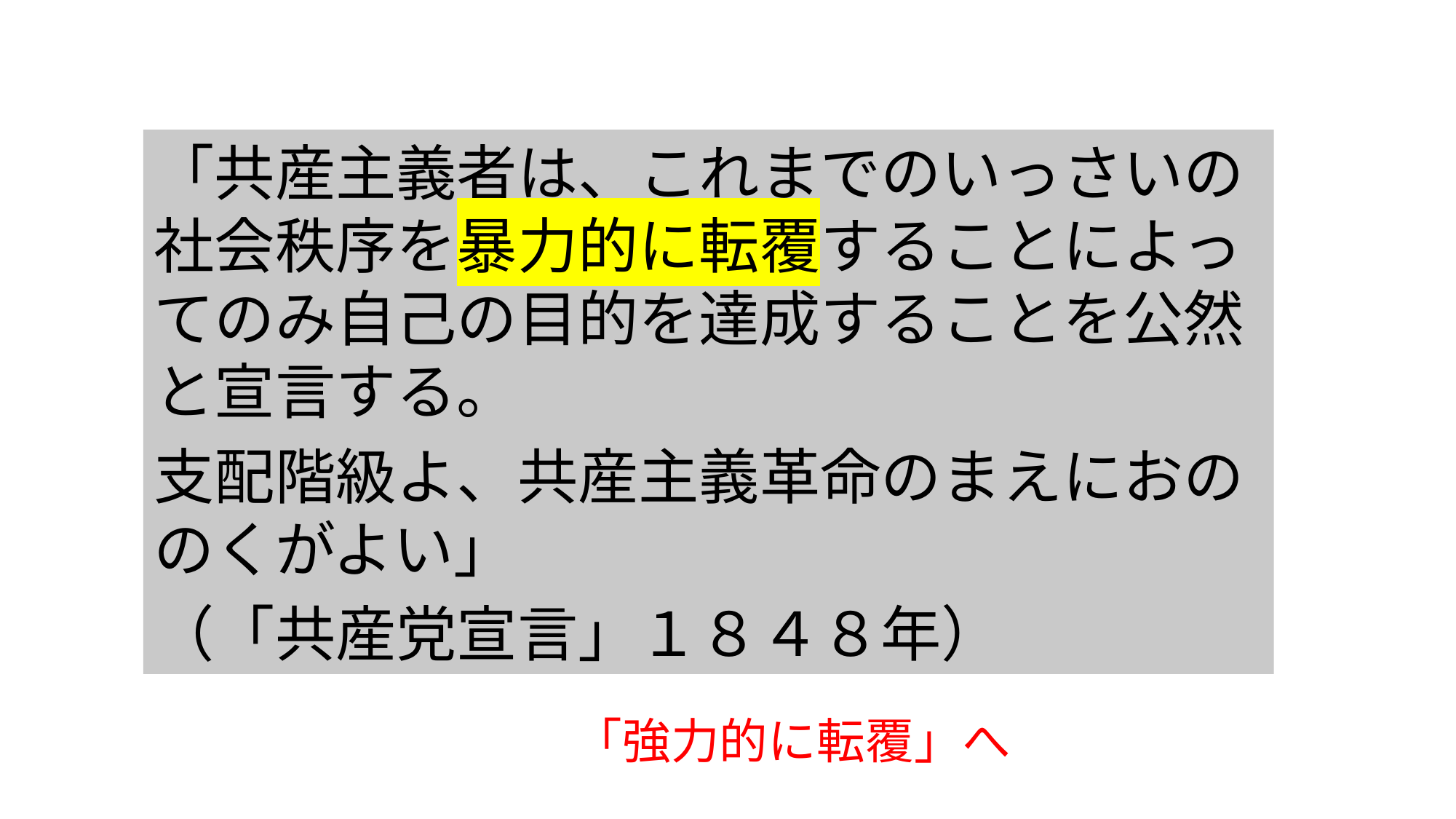

「共産主義者は、これまでのいっさいの社会秩序を暴力的に転覆することによってのみ自己の目的を達成することを公然と宣言する。
支配階級よ、共産主義革命のまえにおののくがよい」
（「共産党宣言」１８４８年）
「強力的に転覆」へ